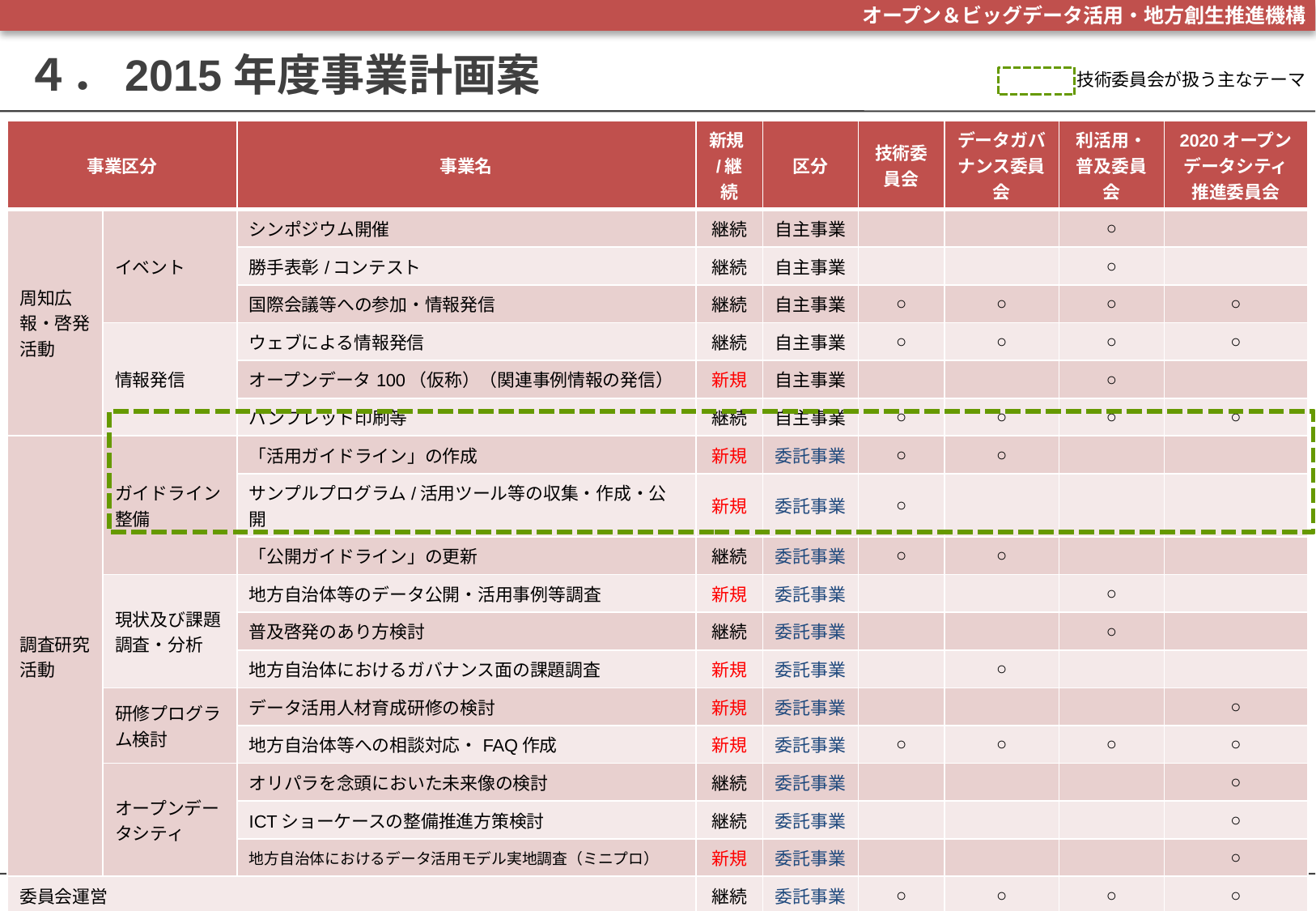

# ４．2015年度事業計画案
技術委員会が扱う主なテーマ

| 事業区分 |  | 事業名 | 新規/継続 | 区分 | 技術委員会 | データガバナンス委員会 | 利活用・普及委員会 | 2020オープンデータシティ推進委員会 |
| --- | --- | --- | --- | --- | --- | --- | --- | --- |
| 周知広報・啓発活動 | イベント | シンポジウム開催 | 継続 | 自主事業 |  |  | ○ |  |
|  |  | 勝手表彰/コンテスト | 継続 | 自主事業 |  |  | ○ |  |
|  |  | 国際会議等への参加・情報発信 | 継続 | 自主事業 | ○ | ○ | ○ | ○ |
|  | 情報発信 | ウェブによる情報発信 | 継続 | 自主事業 | ○ | ○ | ○ | ○ |
|  |  | オープンデータ100（仮称）（関連事例情報の発信） | 新規 | 自主事業 |  |  | ○ |  |
|  |  | パンフレット印刷等 | 継続 | 自主事業 | ○ | ○ | ○ | ○ |
| 調査研究活動 | ガイドライン整備 | 「活用ガイドライン」の作成 | 新規 | 委託事業 | ○ | ○ |  |  |
|  |  | サンプルプログラム/活用ツール等の収集・作成・公開 | 新規 | 委託事業 | ○ |  |  |  |
|  |  | 「公開ガイドライン」の更新 | 継続 | 委託事業 | ○ | ○ |  |  |
|  | 現状及び課題調査・分析 | 地方自治体等のデータ公開・活用事例等調査 | 新規 | 委託事業 |  |  | ○ |  |
|  |  | 普及啓発のあり方検討 | 継続 | 委託事業 |  |  | ○ |  |
|  |  | 地方自治体におけるガバナンス面の課題調査 | 新規 | 委託事業 |  | ○ |  |  |
|  | 研修プログラム検討 | データ活用人材育成研修の検討 | 新規 | 委託事業 |  |  |  | ○ |
|  |  | 地方自治体等への相談対応・FAQ作成 | 新規 | 委託事業 | ○ | ○ | ○ | ○ |
|  | オープンデータシティ | オリパラを念頭においた未来像の検討 | 継続 | 委託事業 |  |  |  | ○ |
|  |  | ICTショーケースの整備推進方策検討 | 継続 | 委託事業 |  |  |  | ○ |
|  |  | 地方自治体におけるデータ活用モデル実地調査（ミニプロ） | 新規 | 委託事業 |  |  |  | ○ |
| 委員会運営 |  |  | 継続 | 委託事業 | ○ | ○ | ○ | ○ |

5